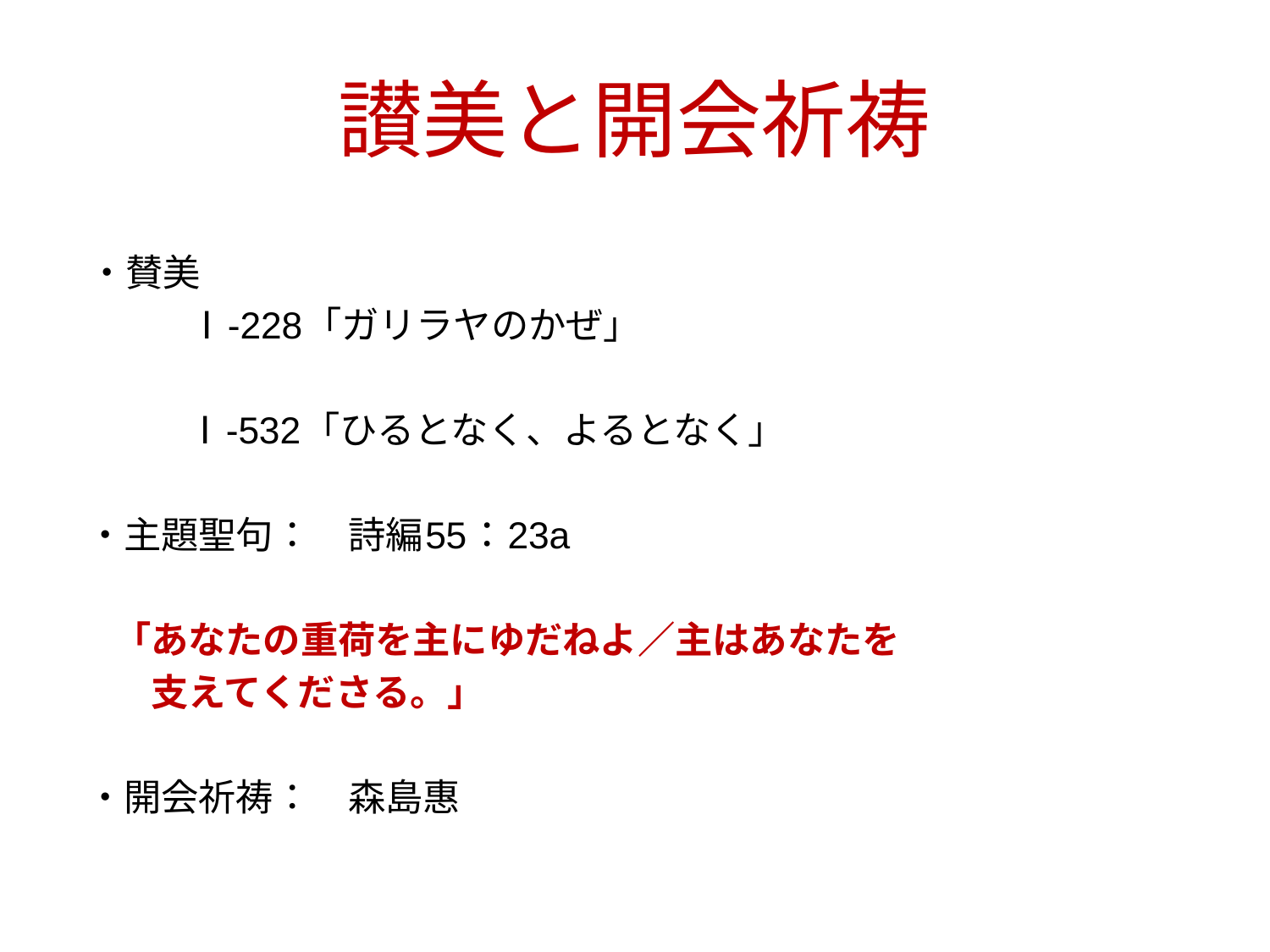

# 讃美と開会祈祷

　・賛美
　　　Ⅰ-228「ガリラヤのかぜ」

  　　  Ⅰ-532「ひるとなく、よるとなく」

 ・主題聖句：　詩編55：23a

　「あなたの重荷を主にゆだねよ／主はあなたを
　　支えてくださる。」

 ・開会祈祷：　森島惠